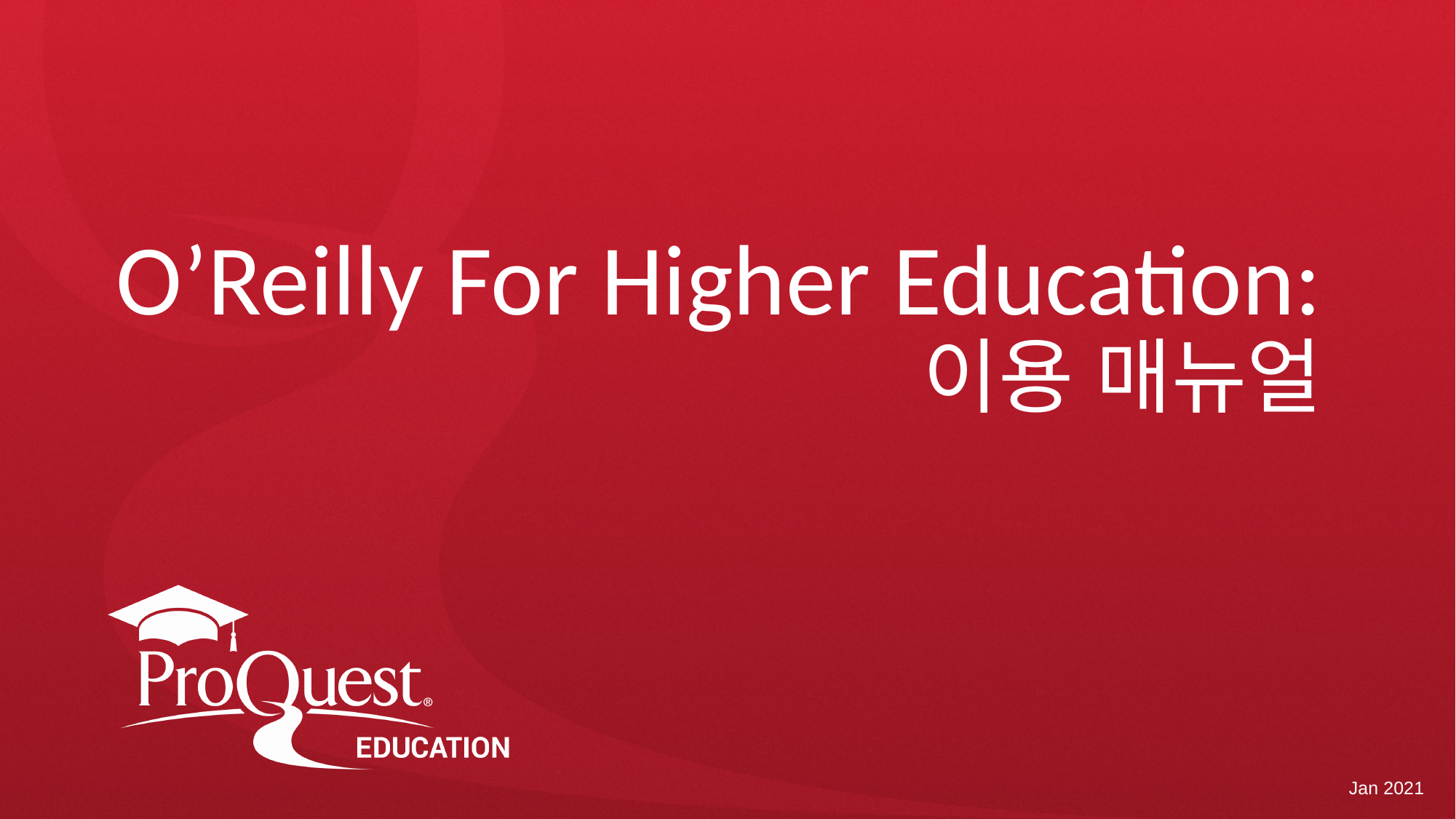

# O’Reilly For Higher Education: 이용 매뉴얼
Jan 2021